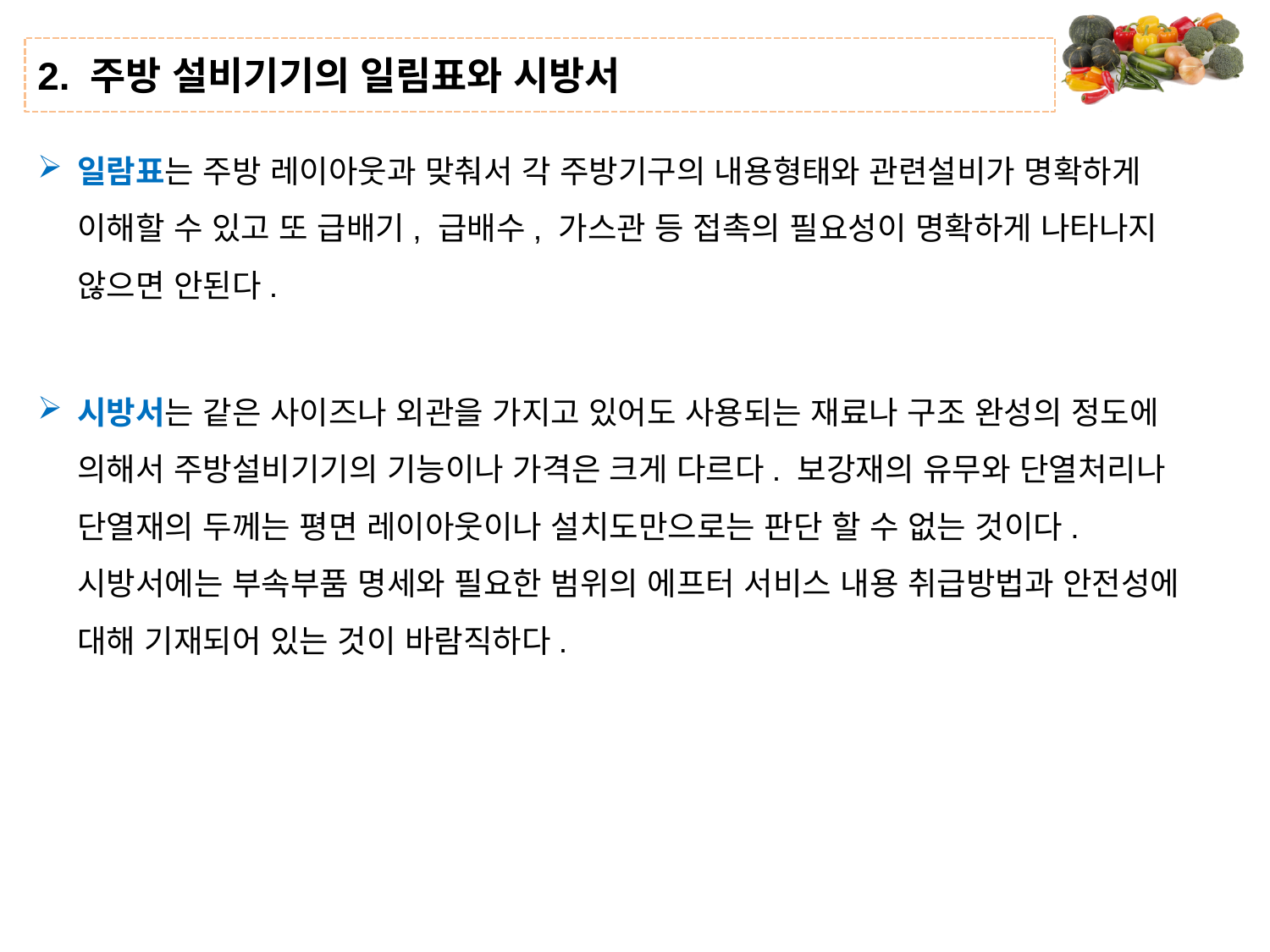

# 2. 주방 설비기기의 일림표와 시방서
일람표는 주방 레이아웃과 맞춰서 각 주방기구의 내용형태와 관련설비가 명확하게 이해할 수 있고 또 급배기, 급배수, 가스관 등 접촉의 필요성이 명확하게 나타나지 않으면 안된다.

시방서는 같은 사이즈나 외관을 가지고 있어도 사용되는 재료나 구조 완성의 정도에 의해서 주방설비기기의 기능이나 가격은 크게 다르다. 보강재의 유무와 단열처리나 단열재의 두께는 평면 레이아웃이나 설치도만으로는 판단 할 수 없는 것이다. 시방서에는 부속부품 명세와 필요한 범위의 에프터 서비스 내용 취급방법과 안전성에 대해 기재되어 있는 것이 바람직하다.